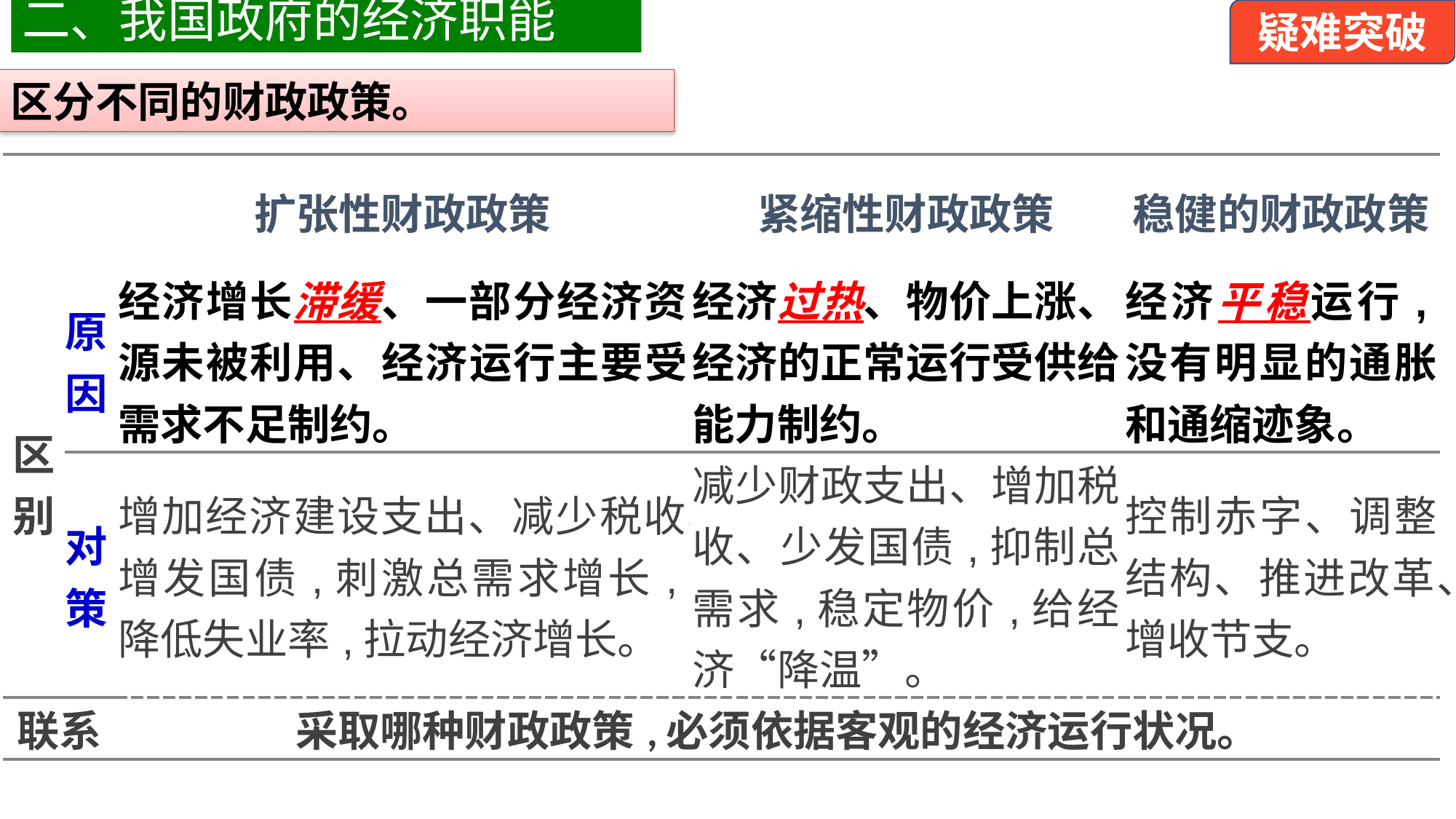

疑难突破
二、我国政府的经济职能
区分不同的财政政策。
|  |  | 扩张性财政政策 | 紧缩性财政政策 | 稳健的财政政策 |
| --- | --- | --- | --- | --- |
| 区 别 | 原因 | 经济增长滞缓、一部分经济资源未被利用、经济运行主要受需求不足制约。 | 经济过热、物价上涨、经济的正常运行受供给能力制约。 | 经济平稳运行,没有明显的通胀和通缩迹象。 |
|  | 对策 | 增加经济建设支出、减少税收、增发国债,刺激总需求增长,降低失业率,拉动经济增长。 | 减少财政支出、增加税收、少发国债,抑制总需求,稳定物价,给经济“降温”。 | 控制赤字、调整结构、推进改革、增收节支。 |
| 联系 |  | 采取哪种财政政策,必须依据客观的经济运行状况。 |  |  |